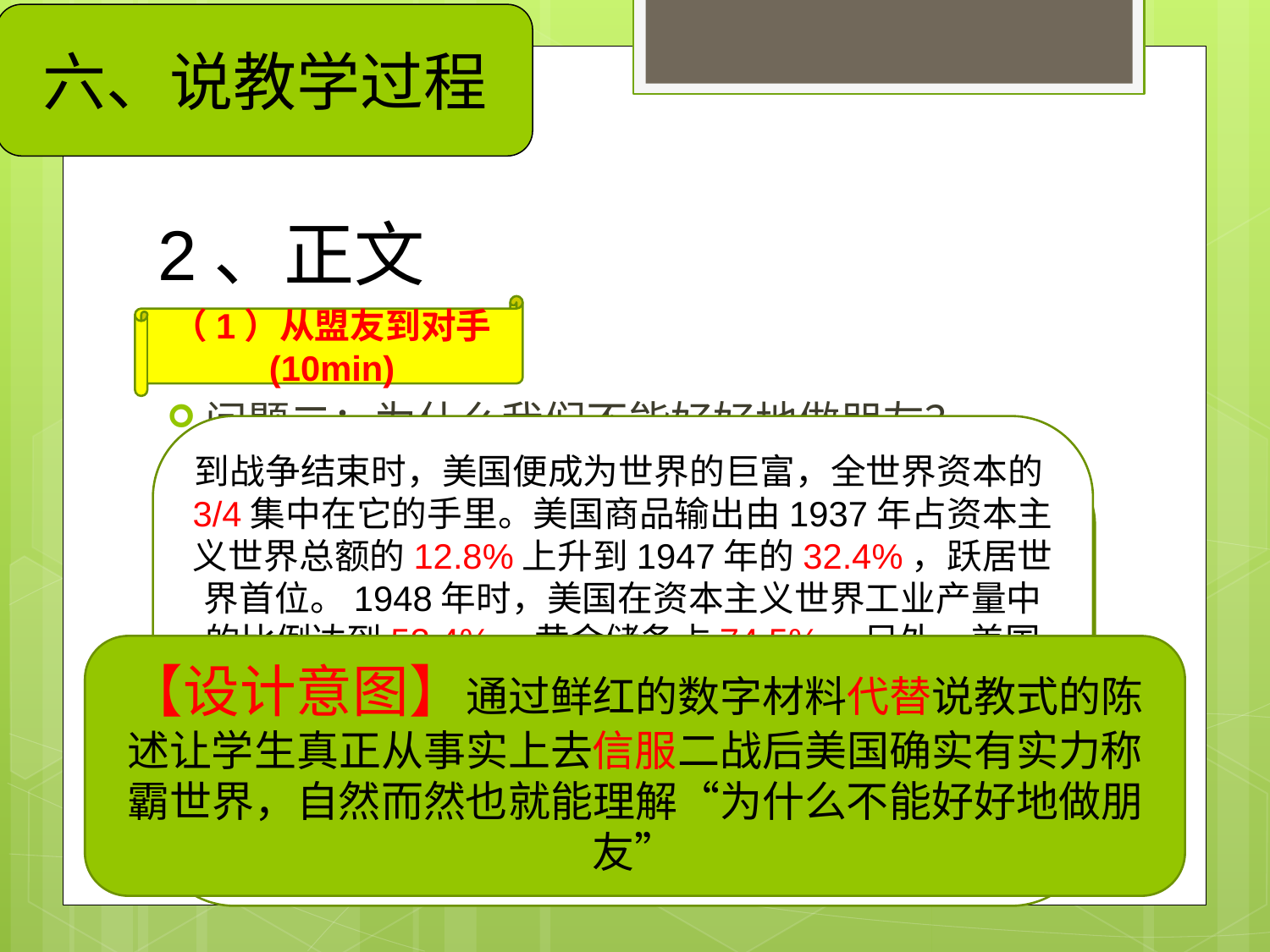

六、说教学过程
# 2、正文
（1）从盟友到对手
(10min)
问题二：为什么我们不能好好地做朋友？
战争期间，美国给各国提供的武器物资分别为：英国313亿美元、苏联109亿美元、法国及其属地约32亿美元、中国约8亿美元，加上援助其他国家的数额，共约500亿美元。
            ——王绳祖主编《国际关系史》
到战争结束时，美国便成为世界的巨富，全世界资本的3/4集中在它的手里。美国商品输出由1937年占资本主义世界总额的12.8%上升到1947年的32.4%，跃居世界首位。1948年时，美国在资本主义世界工业产量中的比例达到53.4%，黄金储备占74.5%，另外，美国还利用战争期间欧洲国家忙于战事的机会，从它们手中夺得了广大亚非拉地区殖民地国家的市场，1944年“布雷顿森林体系”使美元同黄金直接挂钩，确立了美元在资本主义世界的特殊地位。从此，美国在资本主义世界取得了主宰性地位。

【设计意图】通过鲜红的数字材料代替说教式的陈述让学生真正从事实上去信服二战后美国确实有实力称霸世界，自然而然也就能理解“为什么不能好好地做朋友”